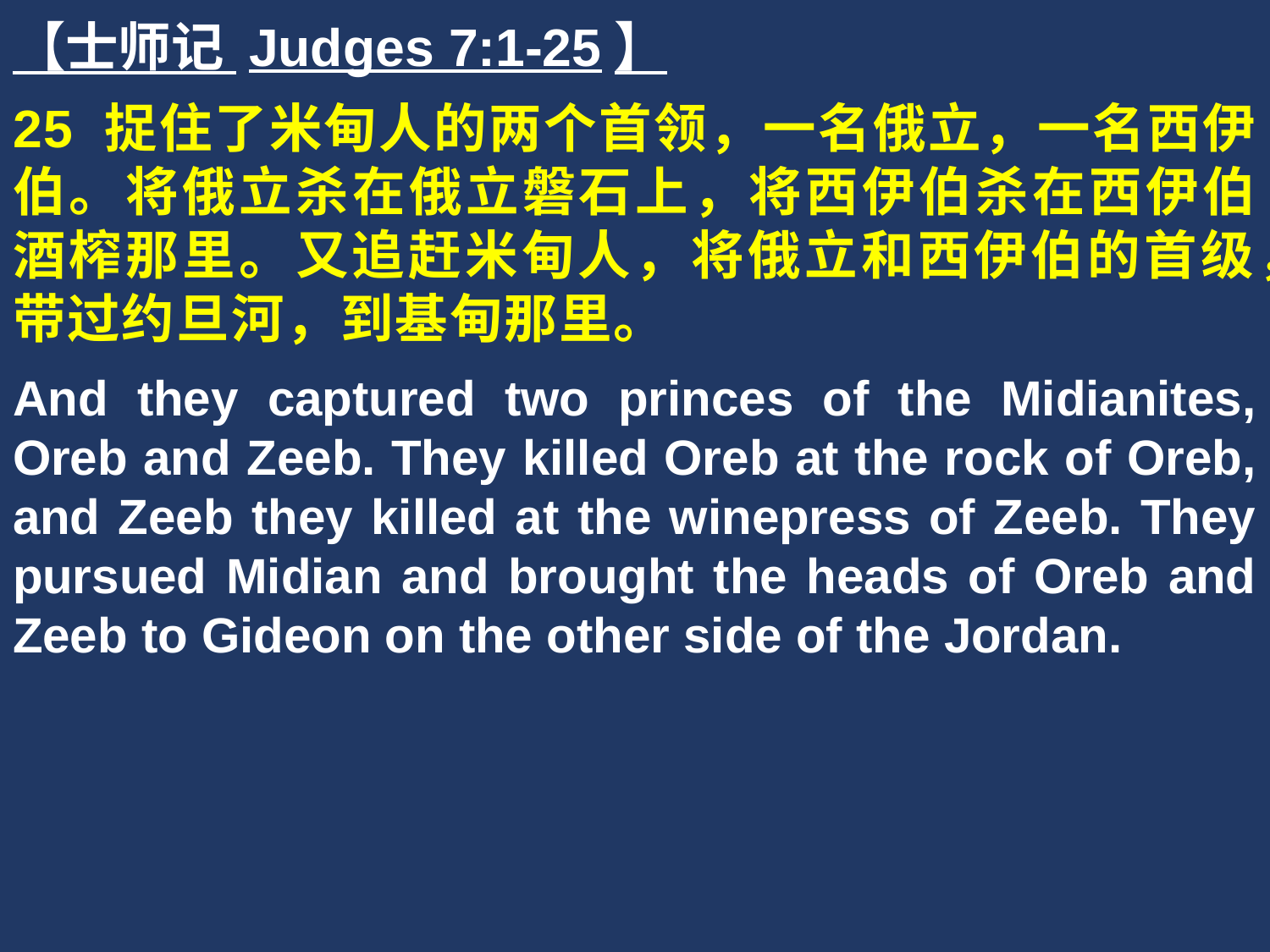

【士师记 Judges 7:1-25】
25 捉住了米甸人的两个首领，一名俄立，一名西伊伯。将俄立杀在俄立磐石上，将西伊伯杀在西伊伯酒榨那里。又追赶米甸人，将俄立和西伊伯的首级，带过约旦河，到基甸那里。
And they captured two princes of the Midianites, Oreb and Zeeb. They killed Oreb at the rock of Oreb, and Zeeb they killed at the winepress of Zeeb. They pursued Midian and brought the heads of Oreb and Zeeb to Gideon on the other side of the Jordan.